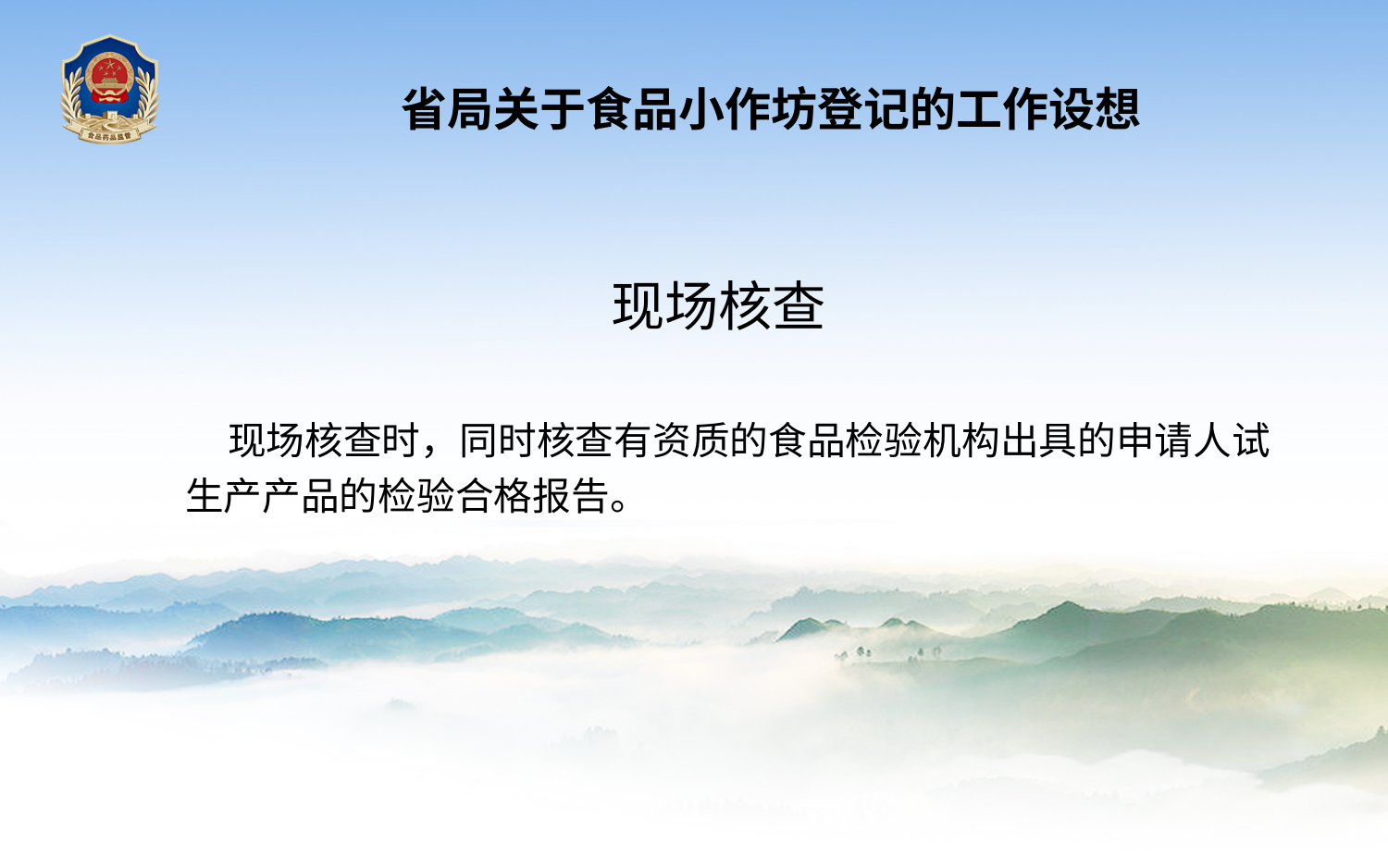

省局关于食品小作坊登记的工作设想

现场核查

          现场核查时，同时核查有资质的食品检验机构出具的申请人试生产产品的检验合格报告。